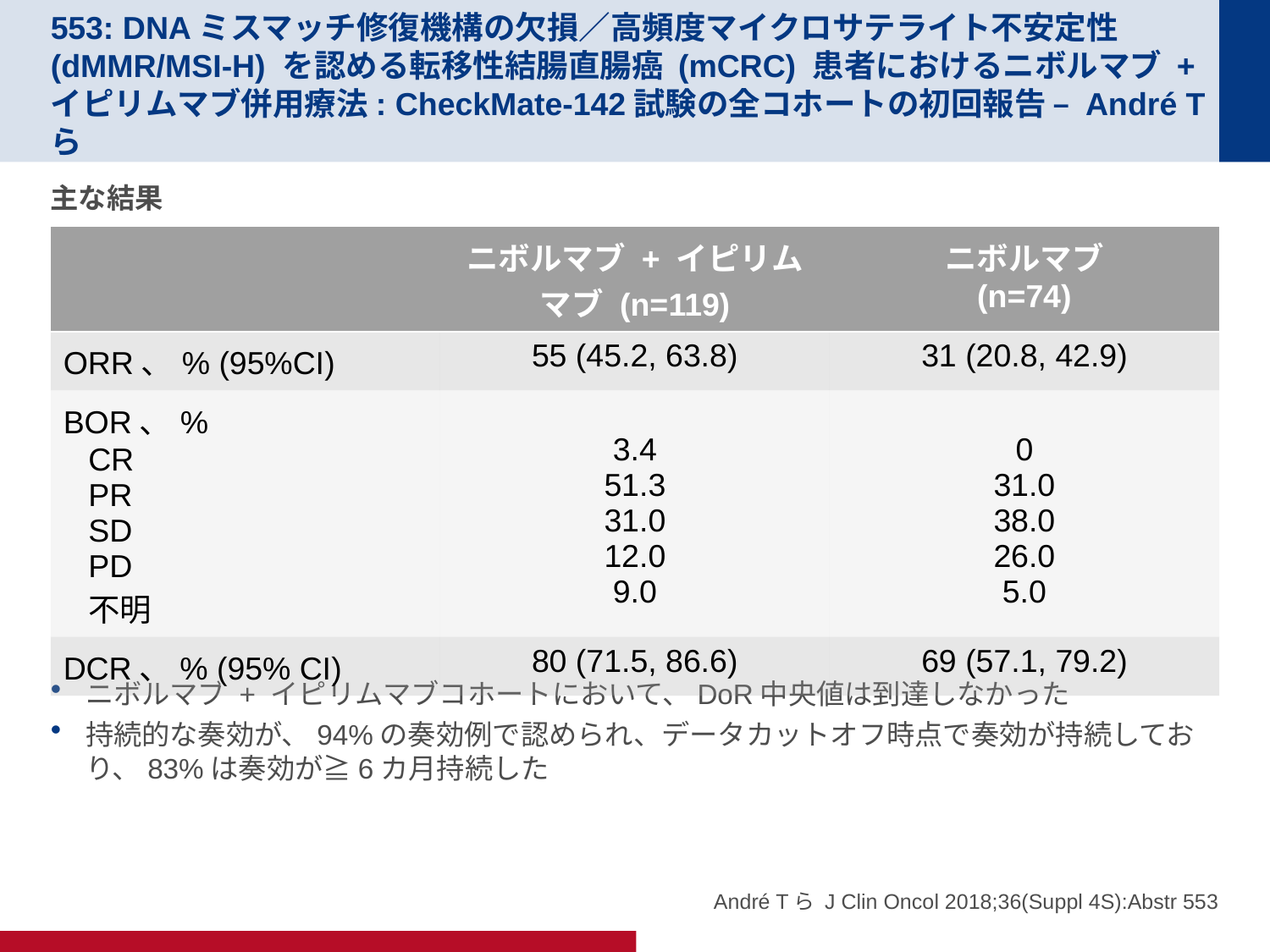

# 553: DNAミスマッチ修復機構の欠損／高頻度マイクロサテライト不安定性 (dMMR/MSI-H) を認める転移性結腸直腸癌 (mCRC) 患者におけるニボルマブ + イピリムマブ併用療法: CheckMate-142試験の全コホートの初回報告 – André Tら
主な結果
ニボルマブ + イピリムマブコホートにおいて、DoR中央値は到達しなかった
持続的な奏効が、94%の奏効例で認められ、データカットオフ時点で奏効が持続しており、83%は奏効が≧6カ月持続した

|  | ニボルマブ + イピリムマブ (n=119) | ニボルマブ (n=74) |
| --- | --- | --- |
| ORR、% (95%CI) | 55 (45.2, 63.8) | 31 (20.8, 42.9) |
| BOR、% CR PR SD PD 不明 | 3.4 51.3 31.0 12.0 9.0 | 0 31.0 38.0 26.0 5.0 |
| DCR、% (95% CI) | 80 (71.5, 86.6) | 69 (57.1, 79.2) |
André Tら J Clin Oncol 2018;36(Suppl 4S):Abstr 553